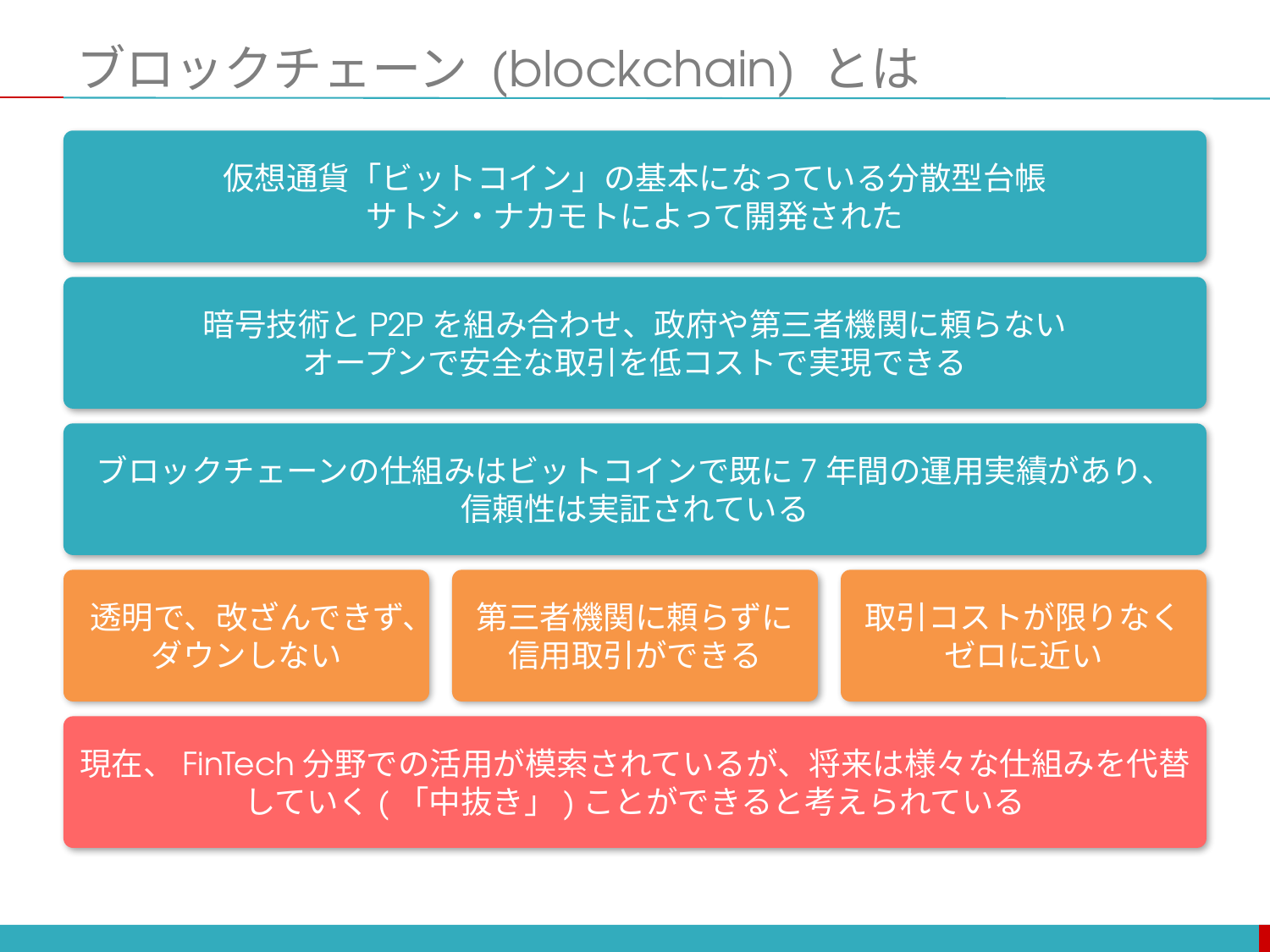

# ブロックチェーン (blockchain) とは
仮想通貨「ビットコイン」の基本になっている分散型台帳
サトシ・ナカモトによって開発された
暗号技術とP2Pを組み合わせ、政府や第三者機関に頼らない
オープンで安全な取引を低コストで実現できる
ブロックチェーンの仕組みはビットコインで既に7年間の運用実績があり、
信頼性は実証されている
透明で、改ざんできず、ダウンしない
第三者機関に頼らずに信用取引ができる
取引コストが限りなくゼロに近い
現在、FinTech分野での活用が模索されているが、将来は様々な仕組みを代替していく(「中抜き」)ことができると考えられている